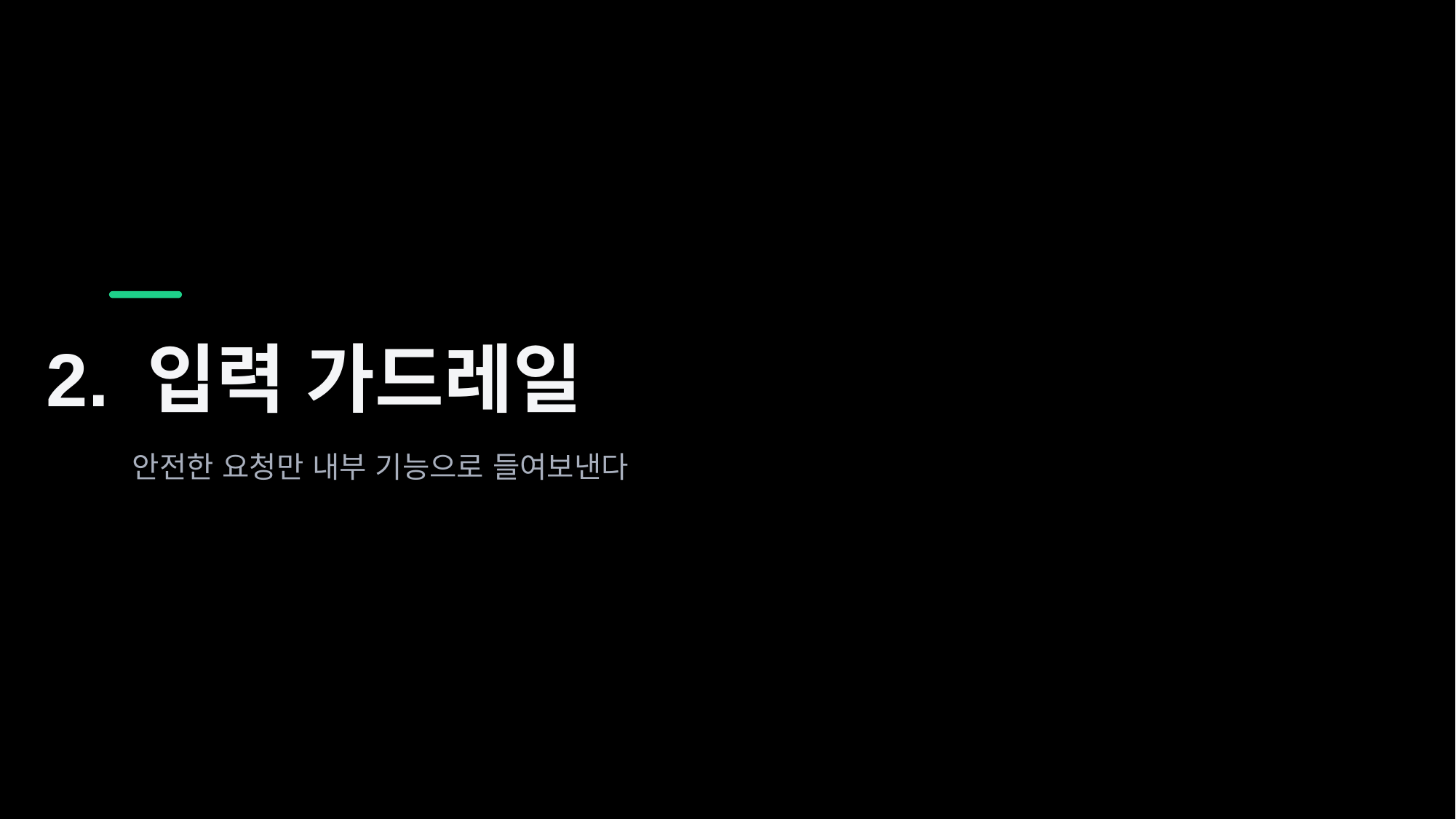

2. 입력 가드레일
안전한 요청만 내부 기능으로 들여보낸다